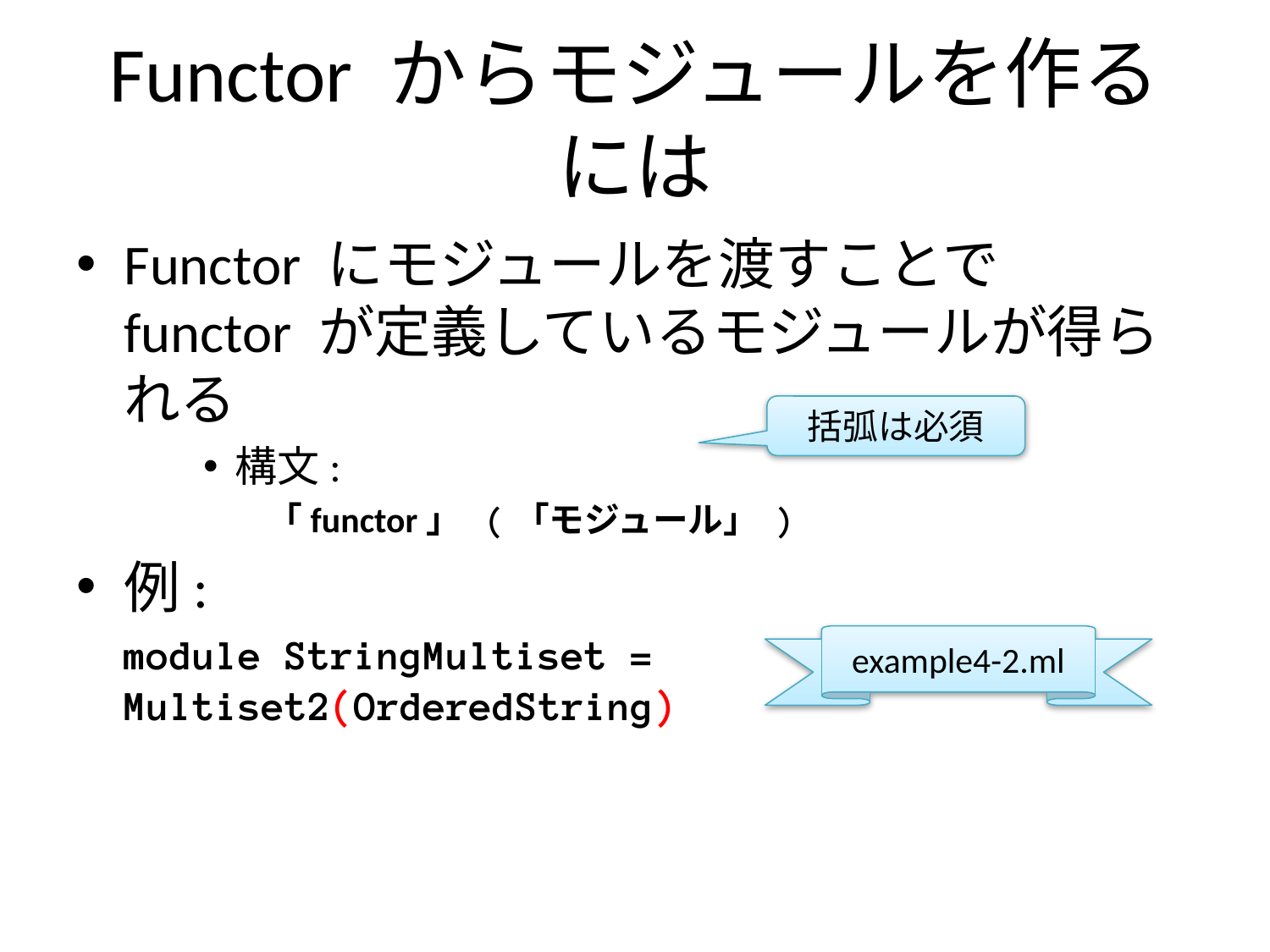

# Functor からモジュールを作るには
Functor にモジュールを渡すことで
functor が定義しているモジュールが得られる
構文:
「functor」  (「モジュール」 )
例:
module StringMultiset = 	Multiset2(OrderedString)
括弧は必須
example4-2.ml